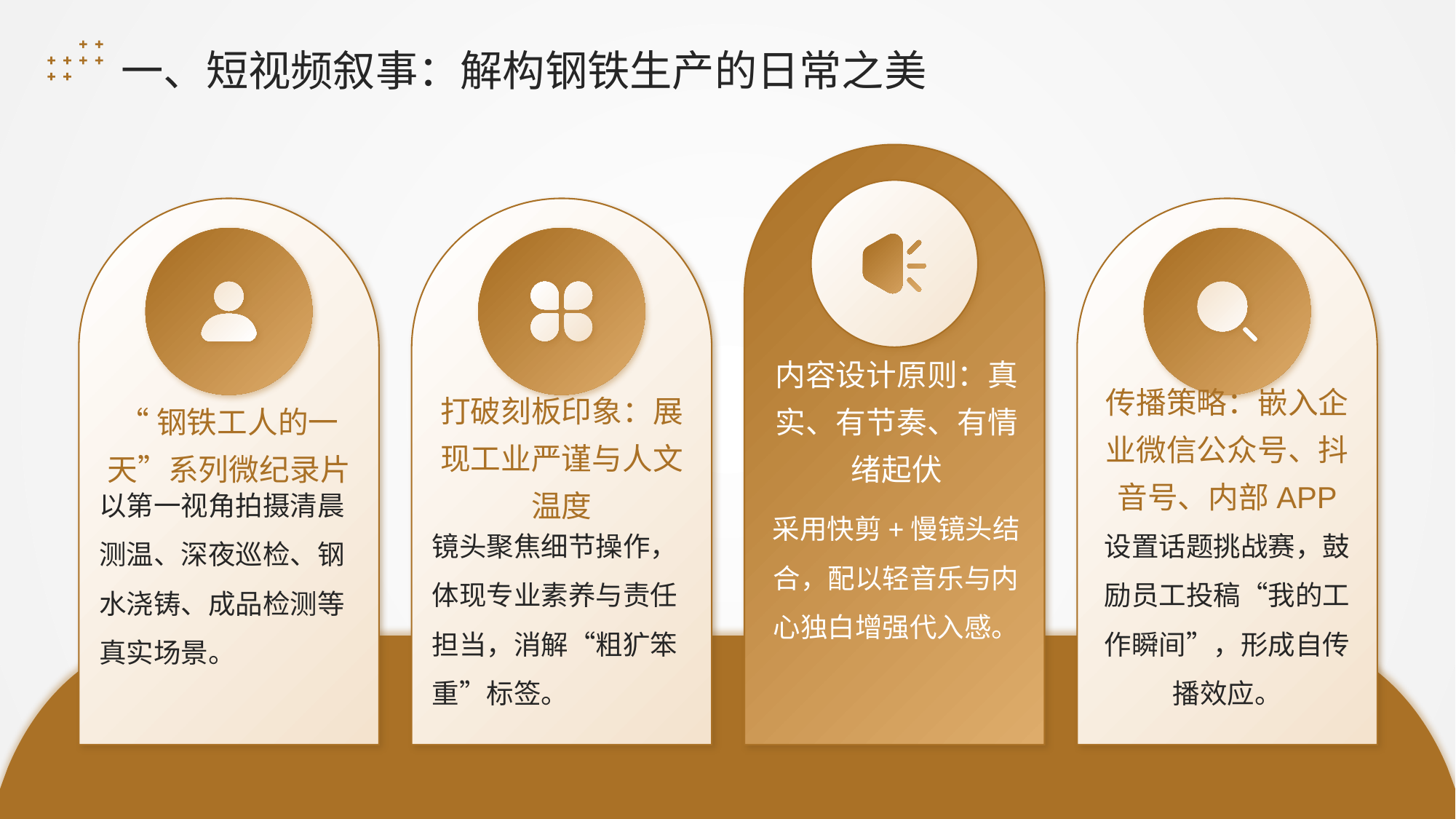

一、短视频叙事：解构钢铁生产的日常之美

“钢铁工人的一天”系列微纪录片
内容设计原则：真实、有节奏、有情绪起伏
传播策略：嵌入企业微信公众号、抖音号、内部APP
打破刻板印象：展现工业严谨与人文温度
以第一视角拍摄清晨测温、深夜巡检、钢水浇铸、成品检测等真实场景。
采用快剪+慢镜头结合，配以轻音乐与内心独白增强代入感。
镜头聚焦细节操作，体现专业素养与责任担当，消解“粗犷笨重”标签。
设置话题挑战赛，鼓励员工投稿“我的工作瞬间”，形成自传播效应。